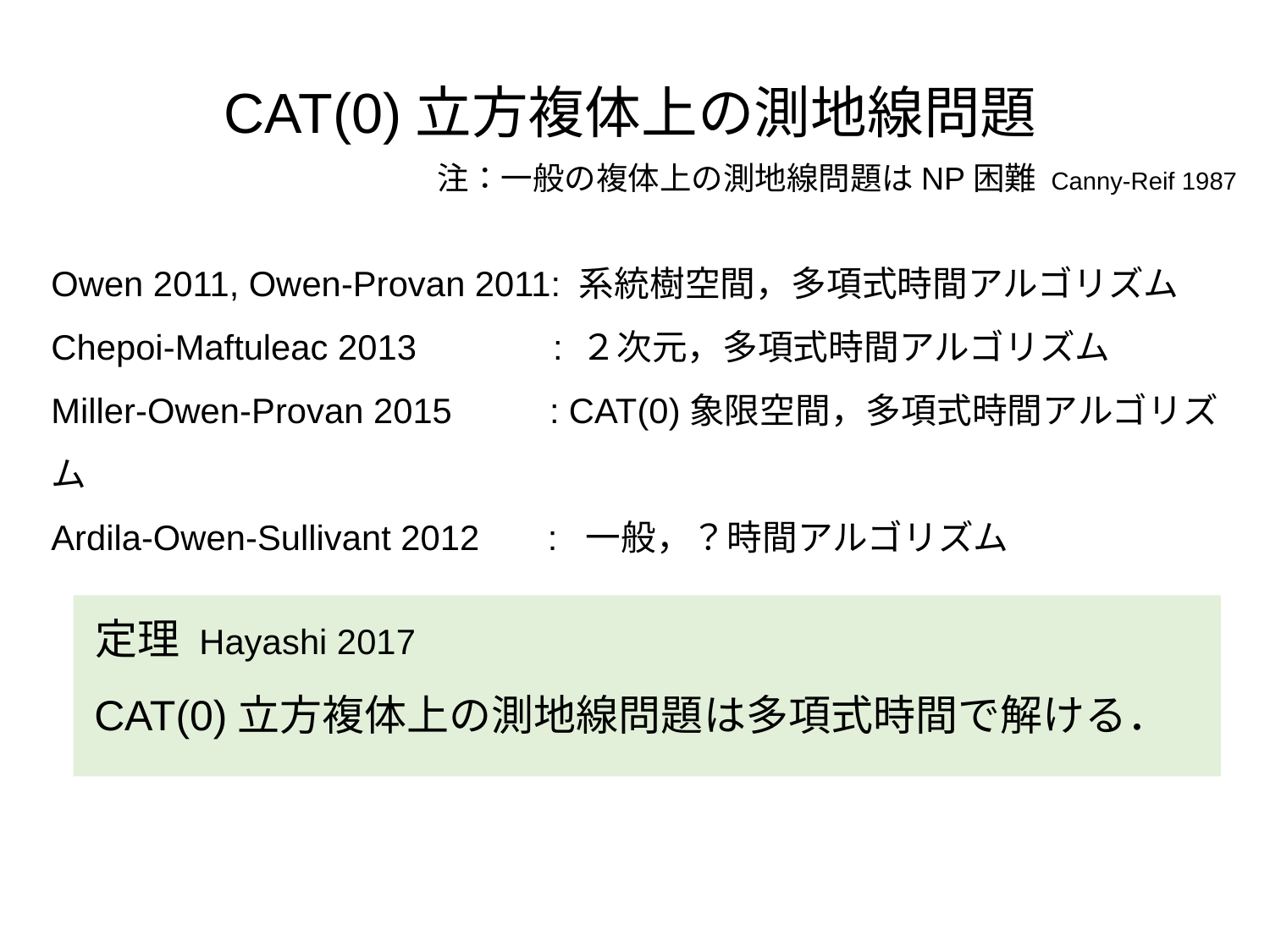

CAT(0)立方複体上の測地線問題
注：一般の複体上の測地線問題はNP困難 Canny-Reif 1987
Owen 2011, Owen-Provan 2011: 系統樹空間，多項式時間アルゴリズム
Chepoi-Maftuleac 2013              : ２次元，多項式時間アルゴリズム
Miller-Owen-Provan 2015          : CAT(0)象限空間，多項式時間アルゴリズム
Ardila-Owen-Sullivant 2012       :  一般，？時間アルゴリズム

定理 Hayashi 2017
CAT(0)立方複体上の測地線問題は多項式時間で解ける．